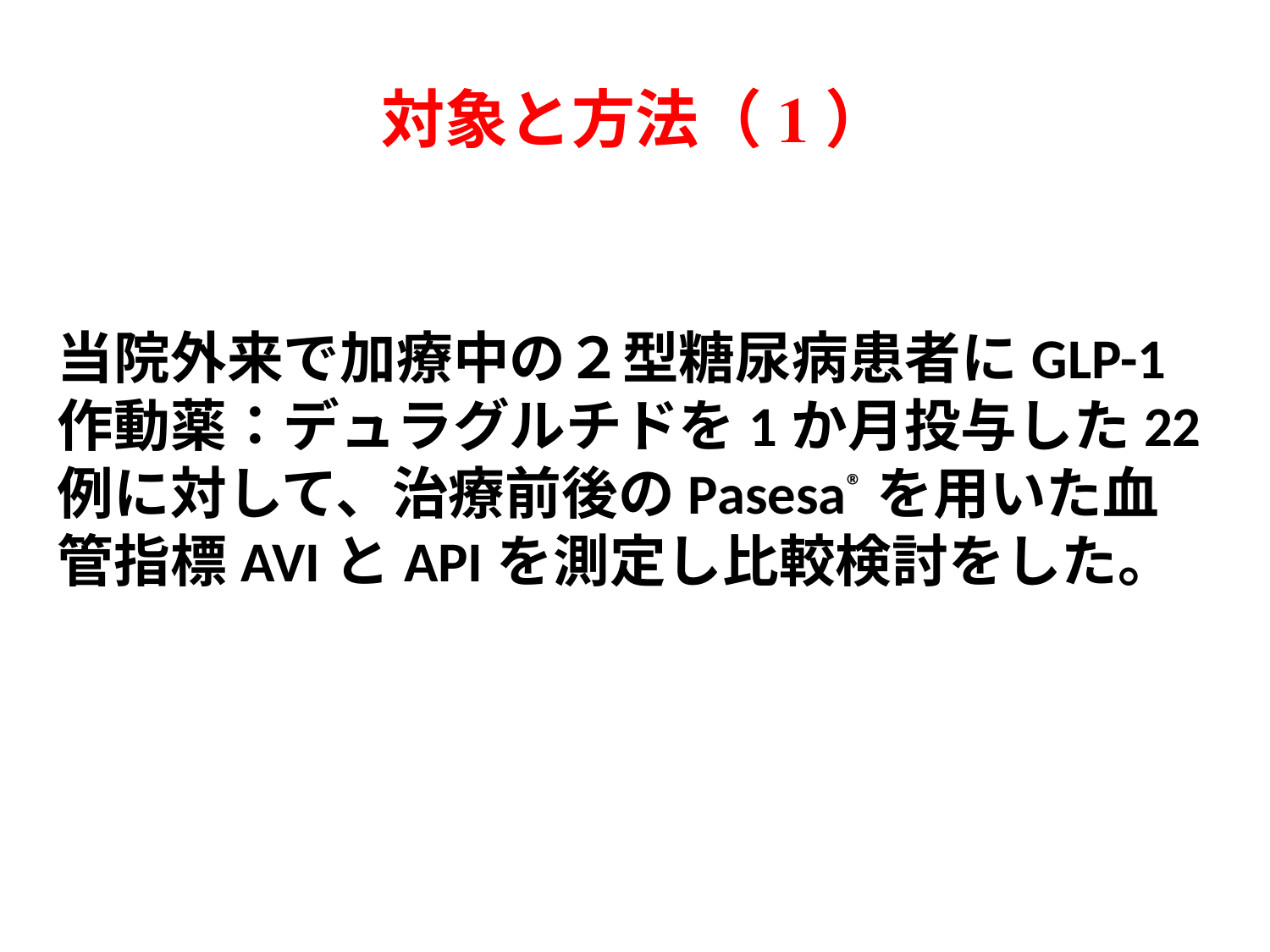

# 対象と方法（1）
当院外来で加療中の２型糖尿病患者にGLP-1作動薬：デュラグルチドを1か月投与した22例に対して、治療前後のPasesa®を用いた血管指標AVIとAPIを測定し比較検討をした。